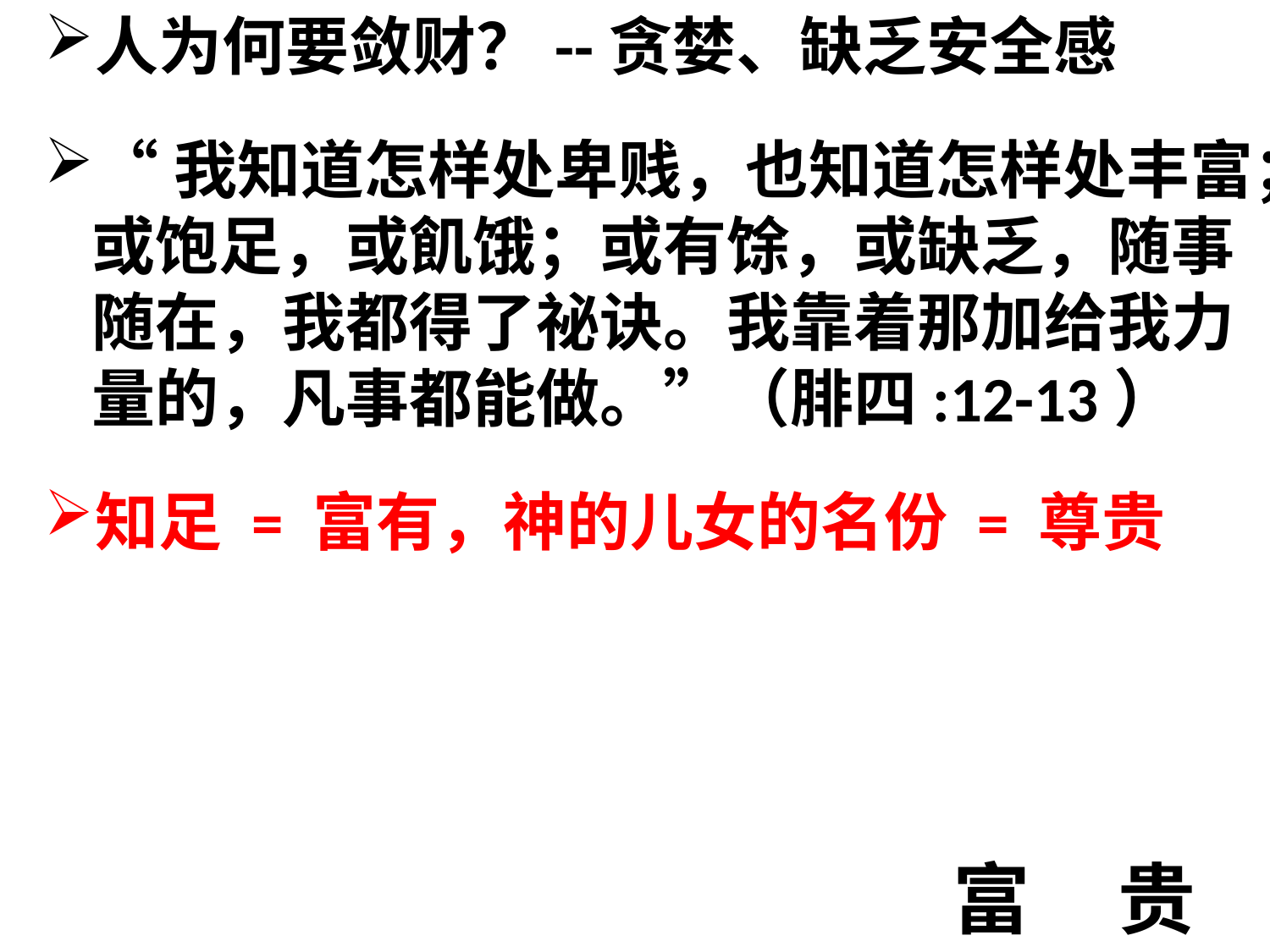

人为何要敛财？--贪婪、缺乏安全感

“我知道怎样处卑贱，也知道怎样处丰富；或饱足，或飢饿；或有馀，或缺乏，随事随在，我都得了祕诀。我靠着那加给我力量的，凡事都能做。”（腓四:12-13）

知足 = 富有，神的儿女的名份 = 尊贵
# 富     贵